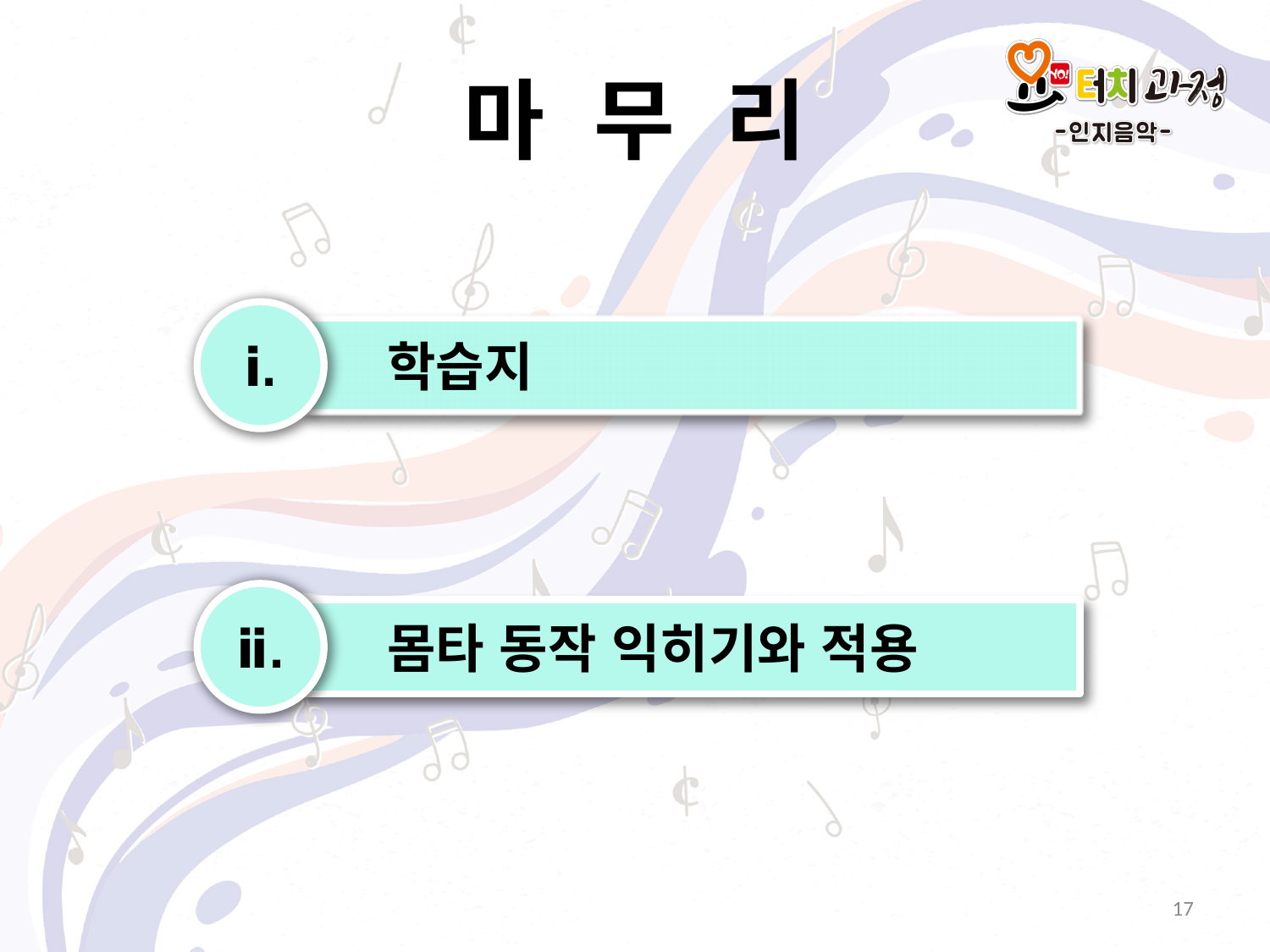

# 마  무  리
ⅰ.
    학습지
ⅱ.
    몸타 동작 익히기와 적용
17